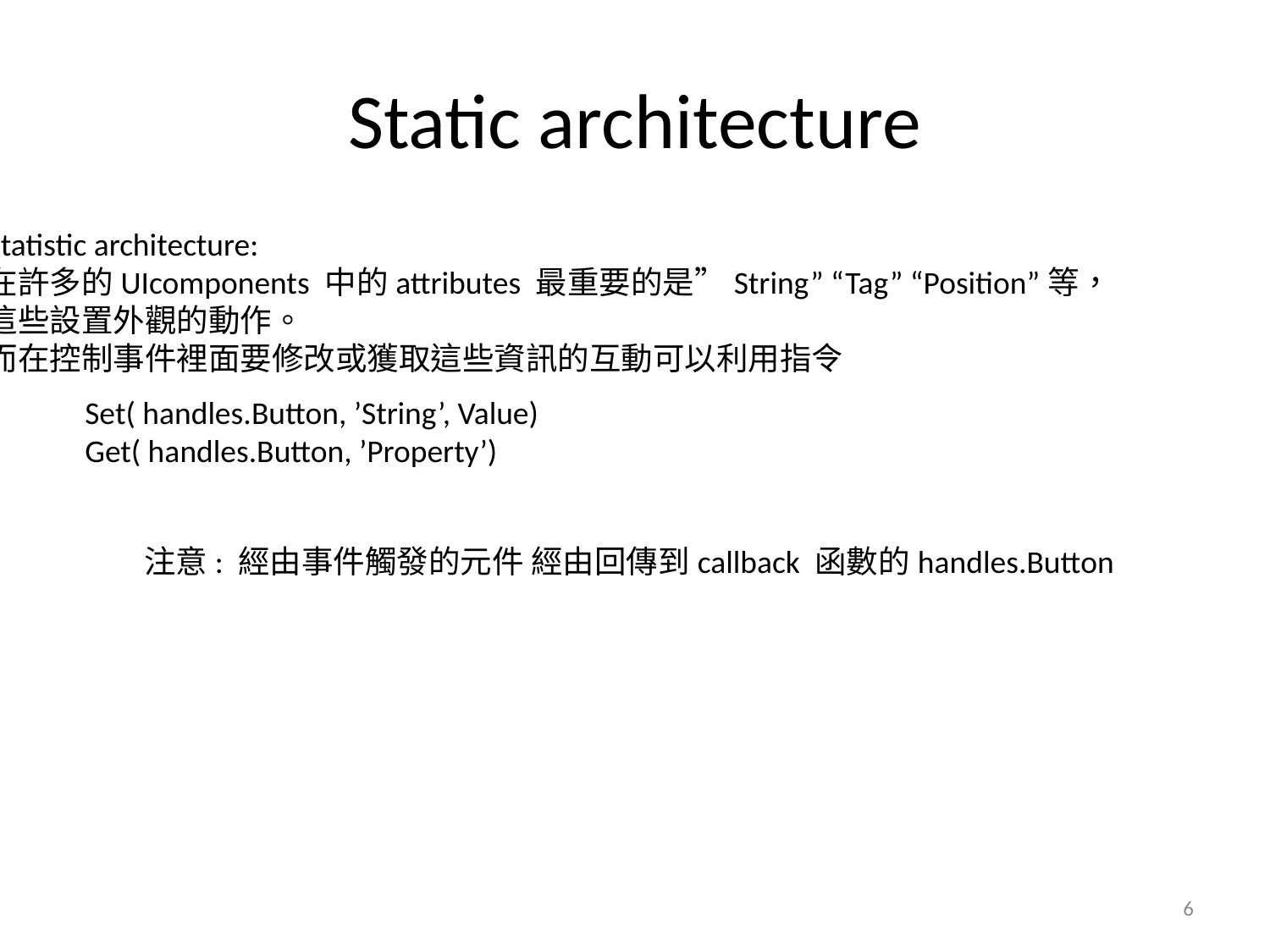

# Static architecture
Statistic architecture:
在許多的UIcomponents 中的attributes 最重要的是”String” “Tag” “Position”等，
這些設置外觀的動作。
而在控制事件裡面要修改或獲取這些資訊的互動可以利用指令
Set( handles.Button, ’String’, Value)
Get( handles.Button, ’Property’)
注意: 經由事件觸發的元件 經由回傳到callback 函數的handles.Button
6